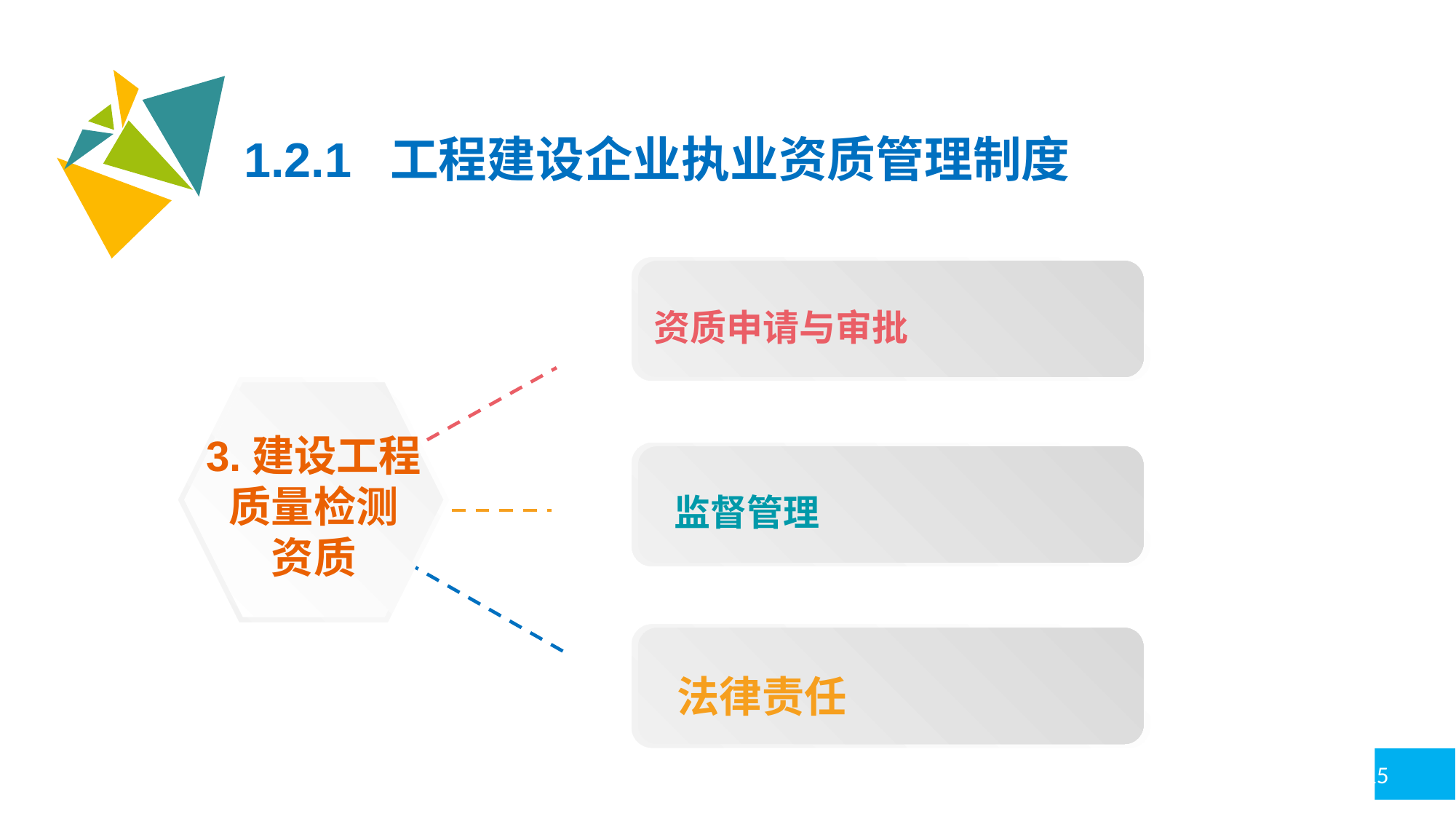

1.2.1  工程建设企业执业资质管理制度

资质申请与审批

3.建设工程
质量检测
资质

监督管理

法律责任